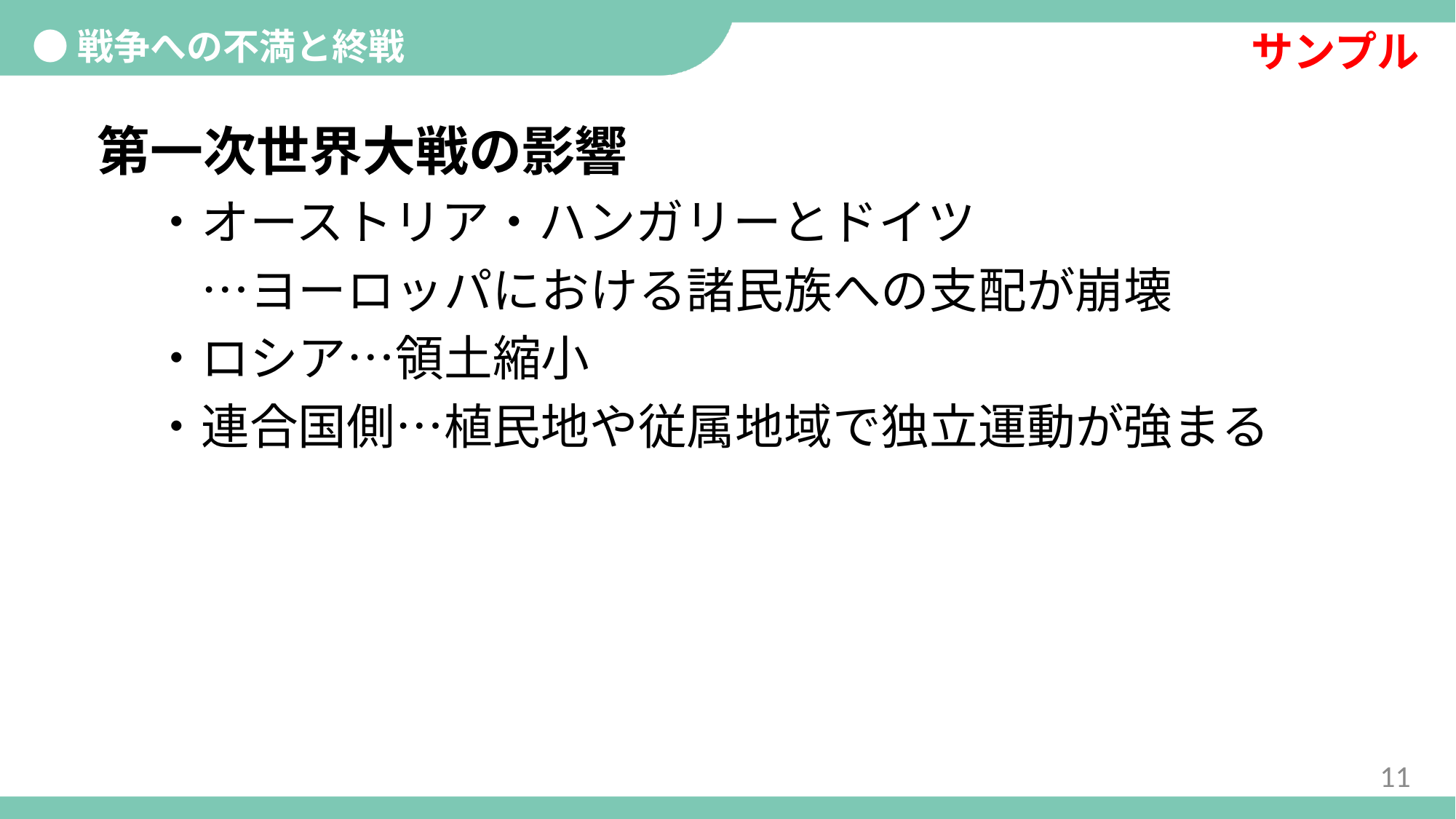

サンプル
●戦争への不満と終戦
第一次世界大戦の影響
・オーストリア・ハンガリーとドイツ
　…ヨーロッパにおける諸民族への支配が崩壊
・ロシア…領土縮小
・連合国側…植民地や従属地域で独立運動が強まる